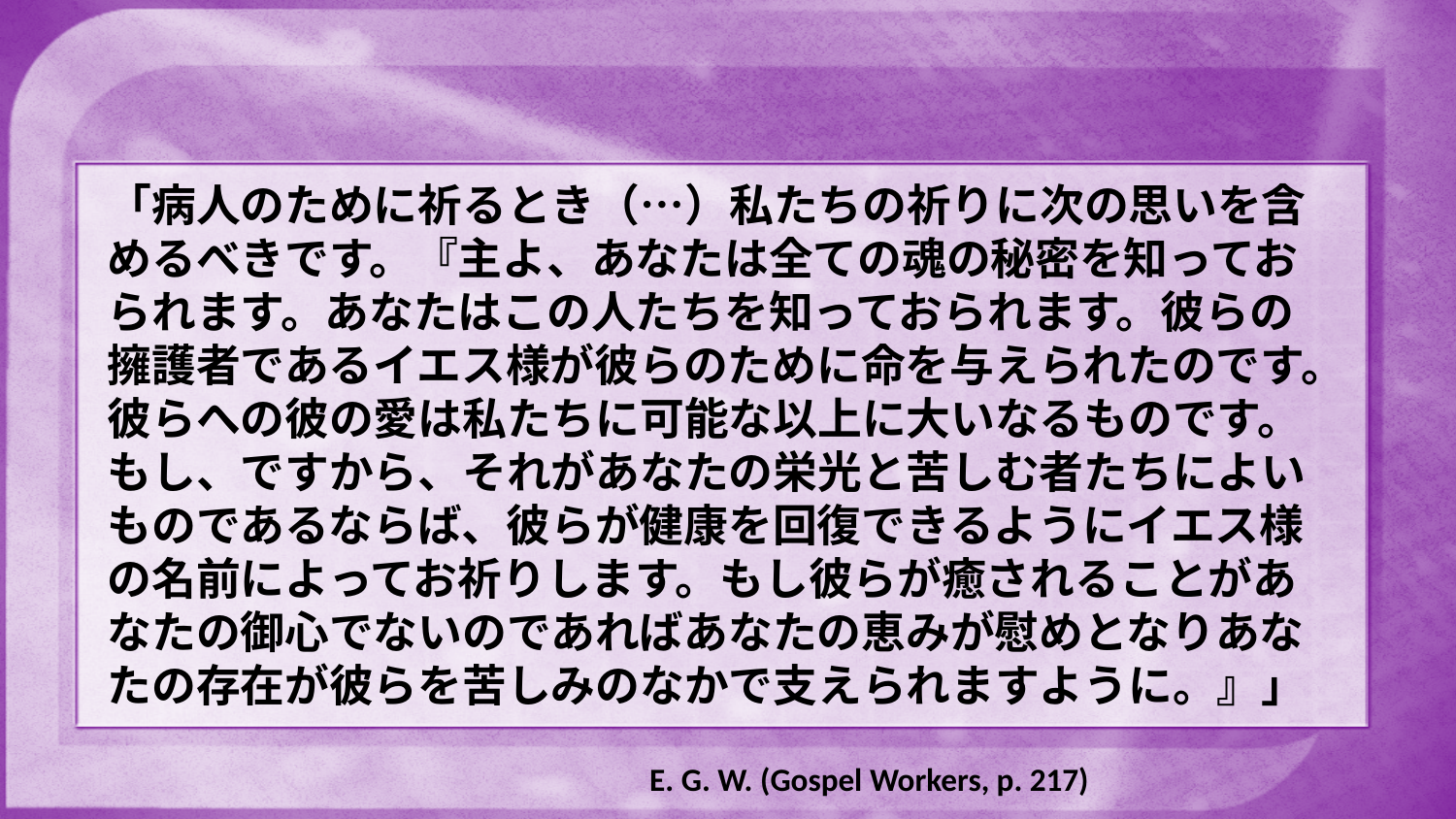

「病人のために祈るとき（…）私たちの祈りに次の思いを含めるべきです。『主よ、あなたは全ての魂の秘密を知っておられます。あなたはこの人たちを知っておられます。彼らの擁護者であるイエス様が彼らのために命を与えられたのです。彼らへの彼の愛は私たちに可能な以上に大いなるものです。もし、ですから、それがあなたの栄光と苦しむ者たちによいものであるならば、彼らが健康を回復できるようにイエス様の名前によってお祈りします。もし彼らが癒されることがあなたの御心でないのであればあなたの恵みが慰めとなりあなたの存在が彼らを苦しみのなかで支えられますように。』」
E. G. W. (Gospel Workers, p. 217)